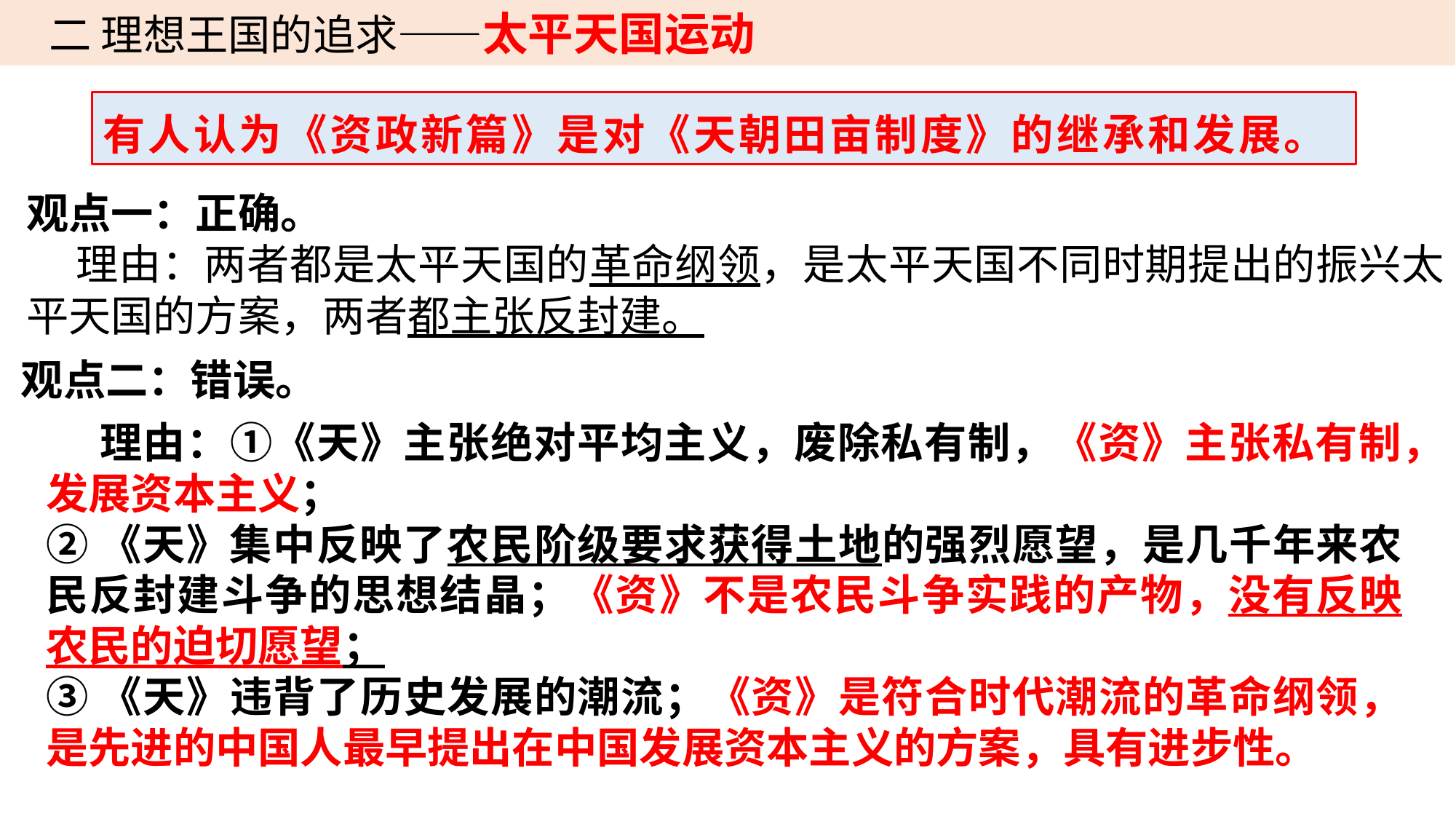

二 理想王国的追求——太平天国运动
有人认为《资政新篇》是对《天朝田亩制度》的继承和发展。
观点一：正确。
    理由：两者都是太平天国的革命纲领，是太平天国不同时期提出的振兴太平天国的方案，两者都主张反封建。
观点二：错误。
    理由：①《天》主张绝对平均主义，废除私有制，《资》主张私有制，发展资本主义；
②《天》集中反映了农民阶级要求获得土地的强烈愿望，是几千年来农民反封建斗争的思想结晶；《资》不是农民斗争实践的产物，没有反映农民的迫切愿望；
③《天》违背了历史发展的潮流；《资》是符合时代潮流的革命纲领，是先进的中国人最早提出在中国发展资本主义的方案，具有进步性。